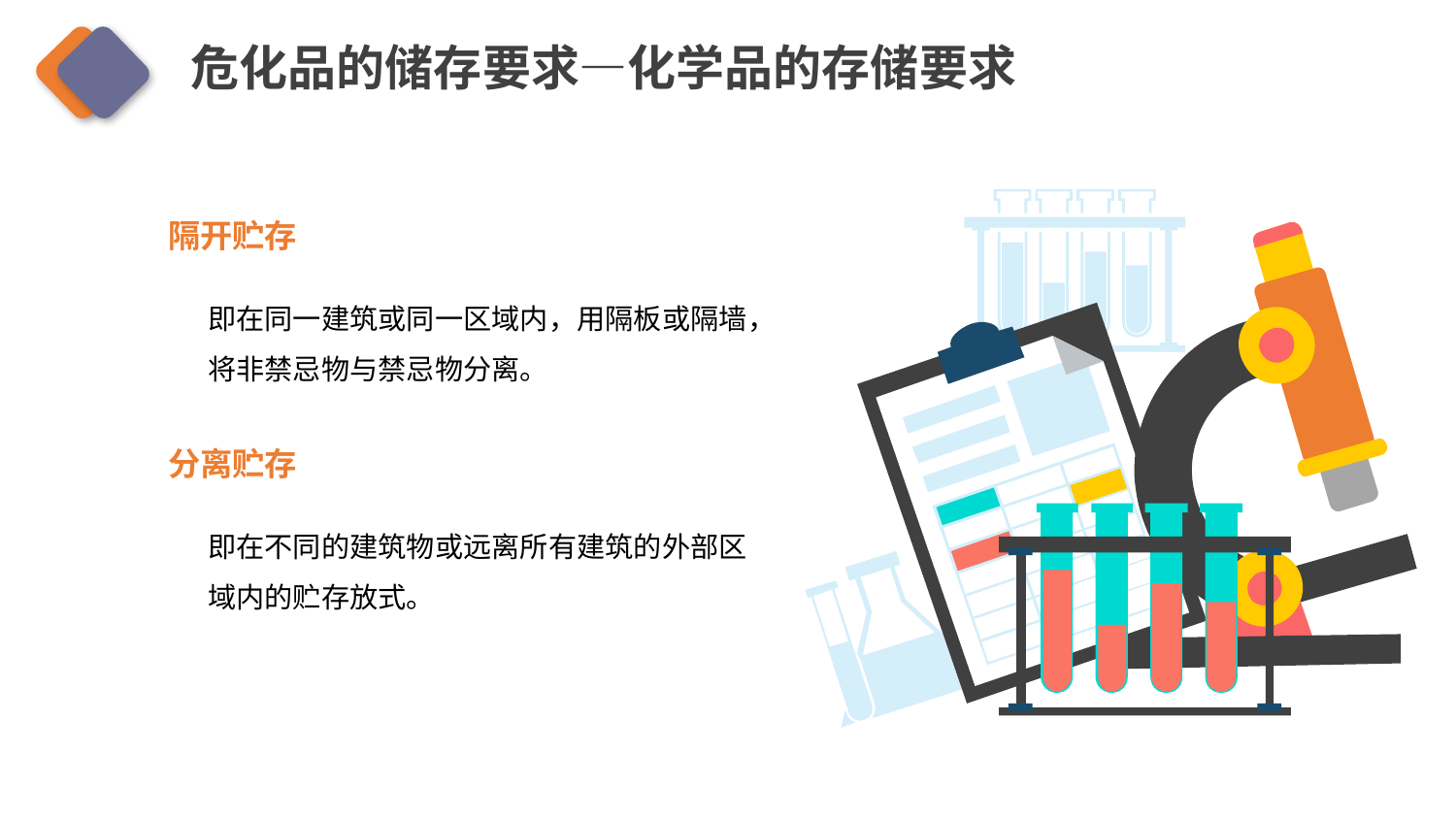

危化品的储存要求—化学品的存储要求

隔开贮存
即在同一建筑或同一区域内，用隔板或隔墙，将非禁忌物与禁忌物分离。
分离贮存
即在不同的建筑物或远离所有建筑的外部区域内的贮存放式。